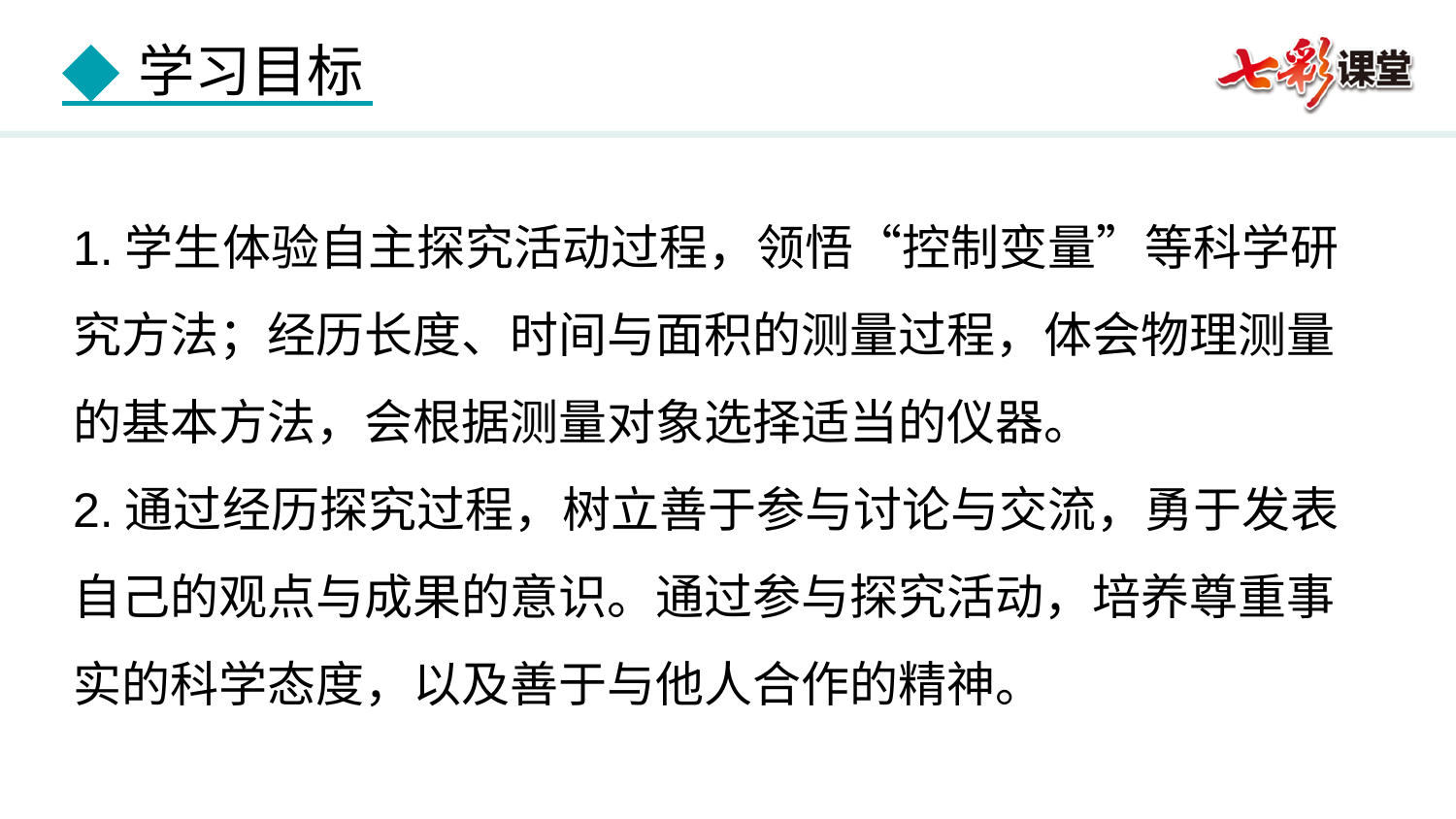

1.学生体验自主探究活动过程，领悟“控制变量”等科学研究方法；经历长度、时间与面积的测量过程，体会物理测量的基本方法，会根据测量对象选择适当的仪器。
2.通过经历探究过程，树立善于参与讨论与交流，勇于发表自己的观点与成果的意识。通过参与探究活动，培养尊重事实的科学态度，以及善于与他人合作的精神。